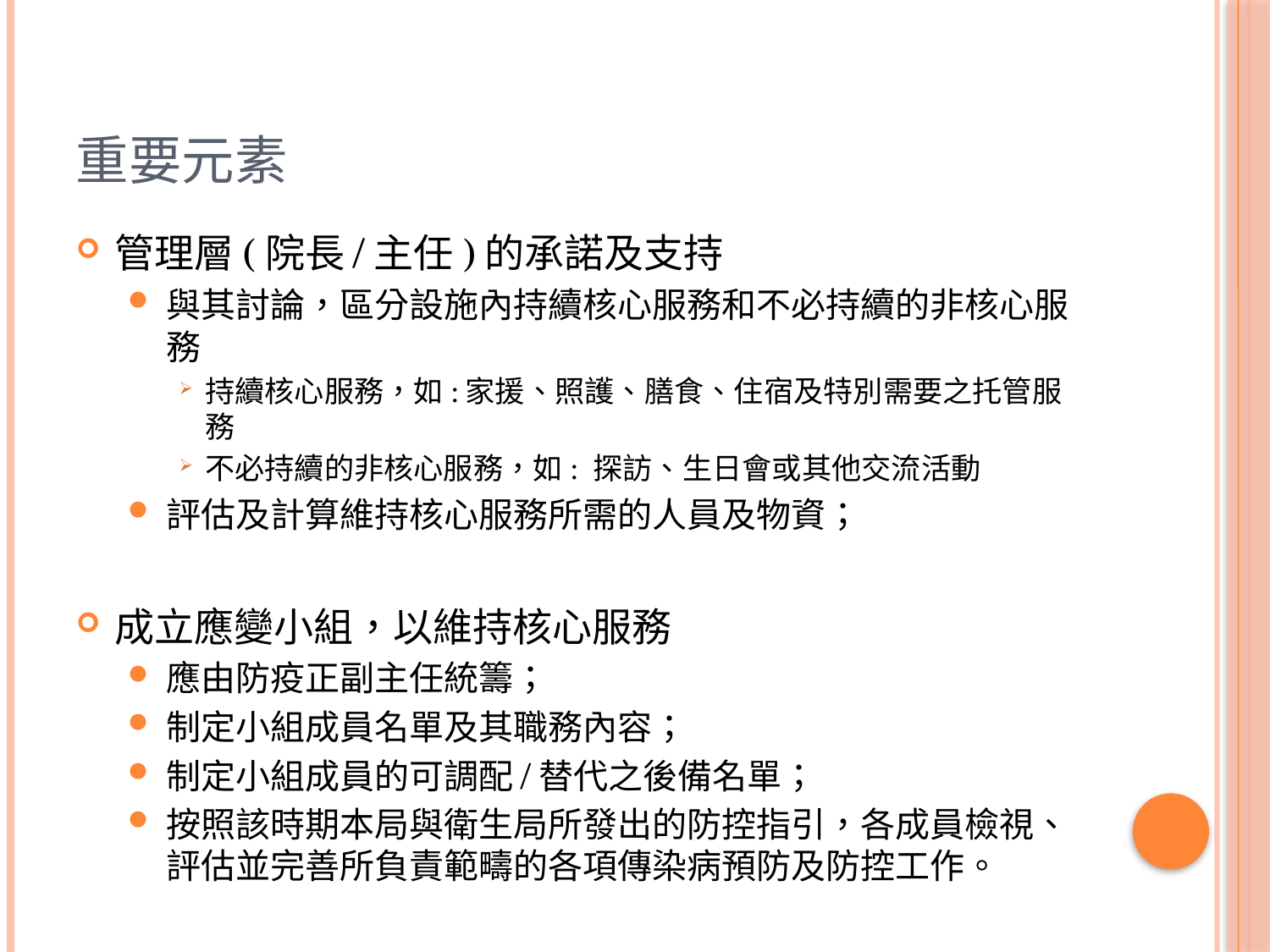

# 重要元素
管理層(院長/主任)的承諾及支持
與其討論，區分設施內持續核心服務和不必持續的非核心服務
持續核心服務，如:家援、照護、膳食、住宿及特別需要之托管服務
不必持續的非核心服務，如: 探訪、生日會或其他交流活動
評估及計算維持核心服務所需的人員及物資；

成立應變小組，以維持核心服務
應由防疫正副主任統籌；
制定小組成員名單及其職務內容；
制定小組成員的可調配/替代之後備名單；
按照該時期本局與衛生局所發出的防控指引，各成員檢視、評估並完善所負責範疇的各項傳染病預防及防控工作。